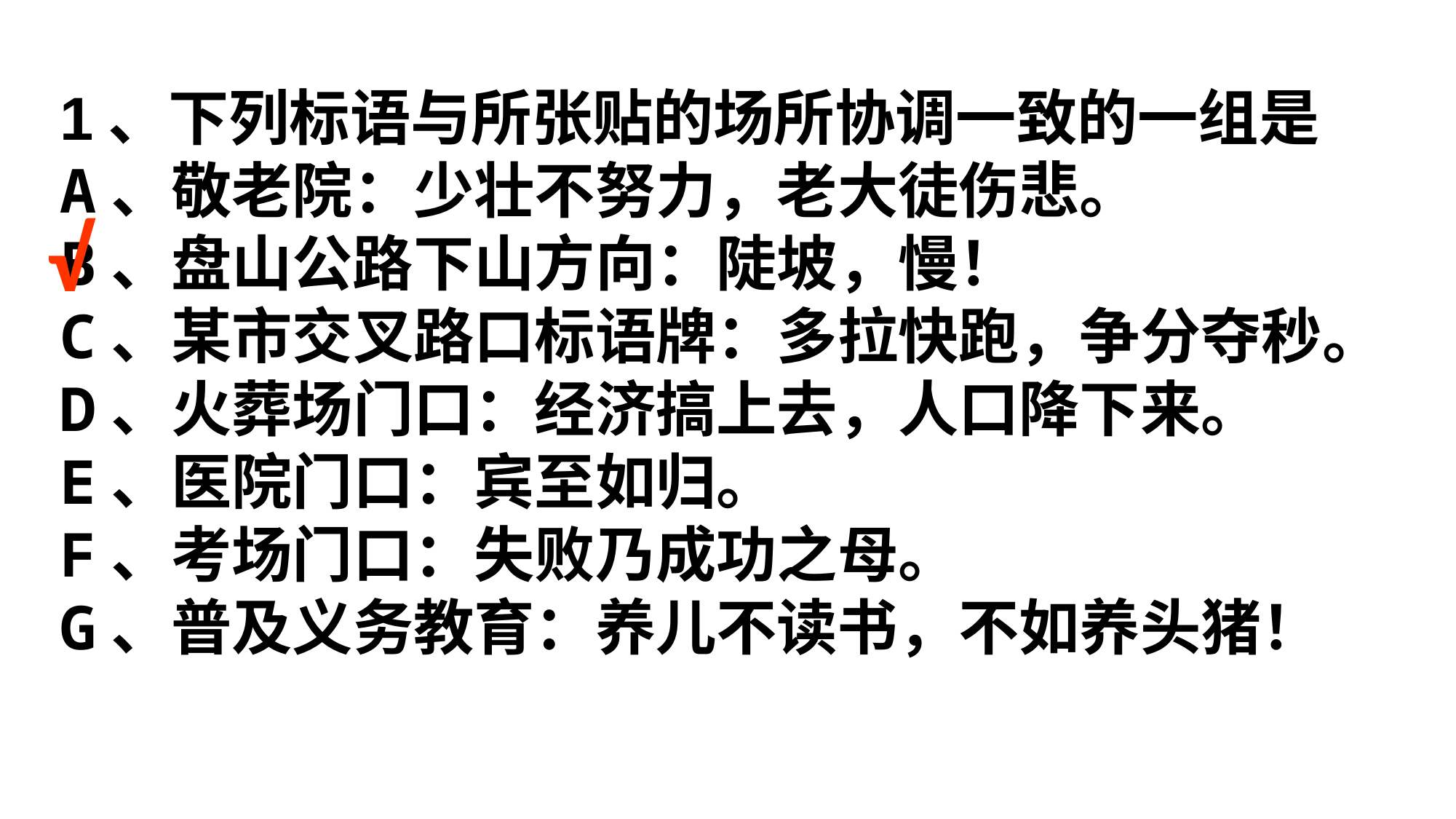

1、下列标语与所张贴的场所协调一致的一组是
A、敬老院：少壮不努力，老大徒伤悲。
B、盘山公路下山方向：陡坡，慢！
C、某市交叉路口标语牌：多拉快跑，争分夺秒。
D、火葬场门口：经济搞上去，人口降下来。
E、医院门口：宾至如归。
F、考场门口：失败乃成功之母。
G、普及义务教育：养儿不读书，不如养头猪！
√